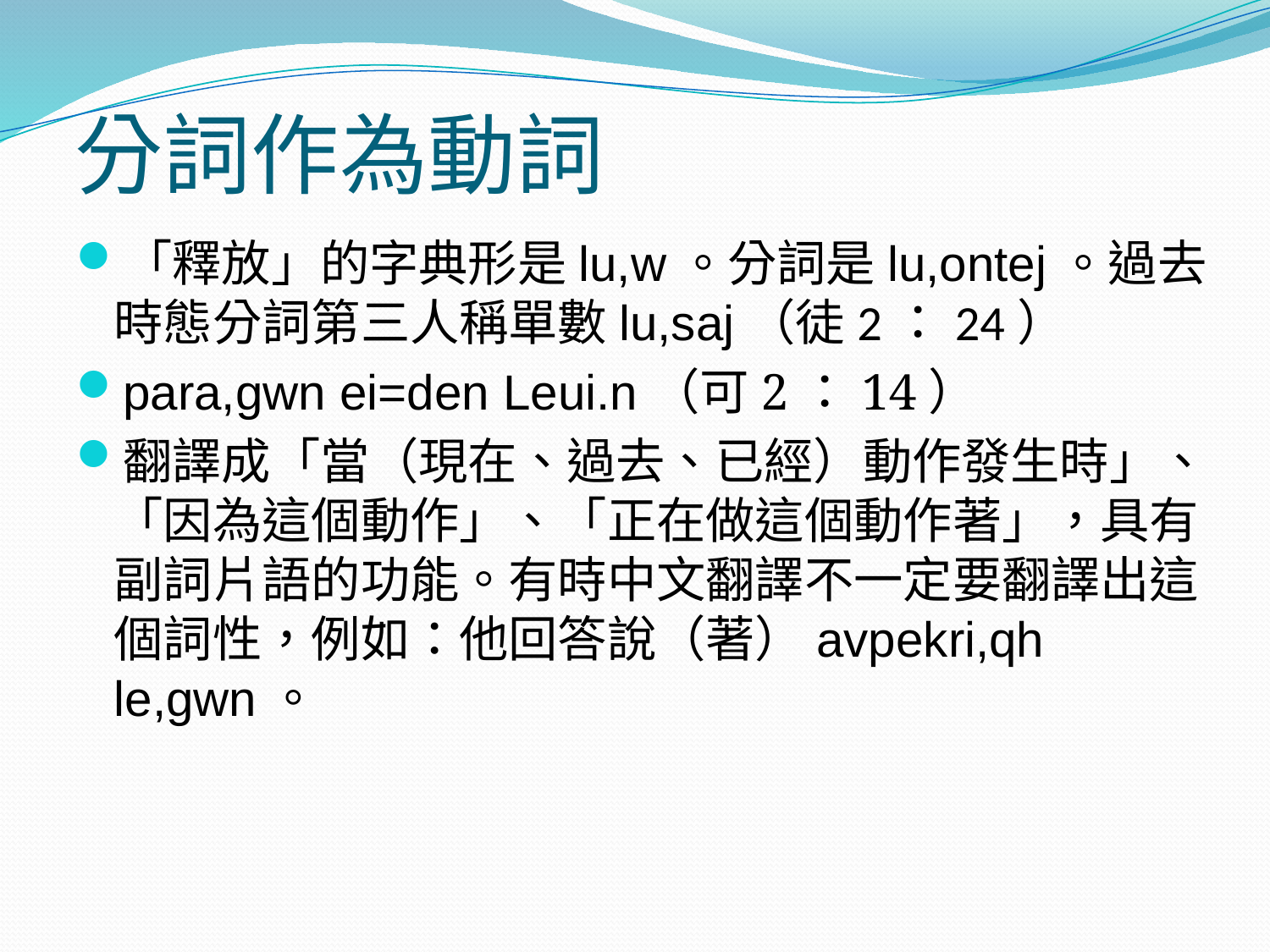

# 分詞作為動詞
「釋放」的字典形是lu,w。分詞是lu,ontej。過去時態分詞第三人稱單數lu,saj（徒2：24）
para,gwn ei=den Leui.n（可2：14）
翻譯成「當（現在、過去、已經）動作發生時」、「因為這個動作」、「正在做這個動作著」，具有副詞片語的功能。有時中文翻譯不一定要翻譯出這個詞性，例如：他回答說（著）avpekri,qh le,gwn。